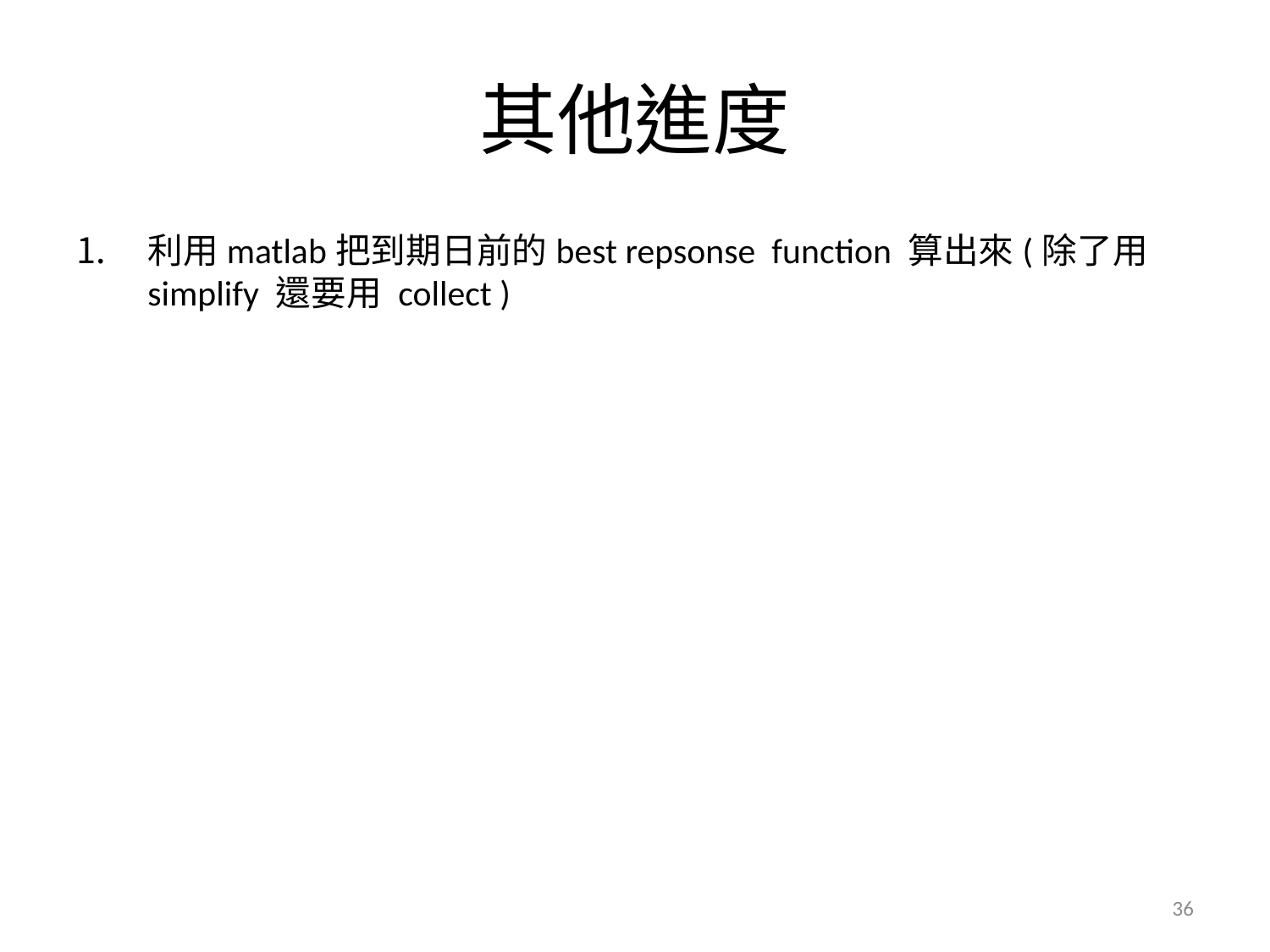

# 其他進度
利用matlab把到期日前的best repsonse  function 算出來(除了用simplify 還要用 collect )

36